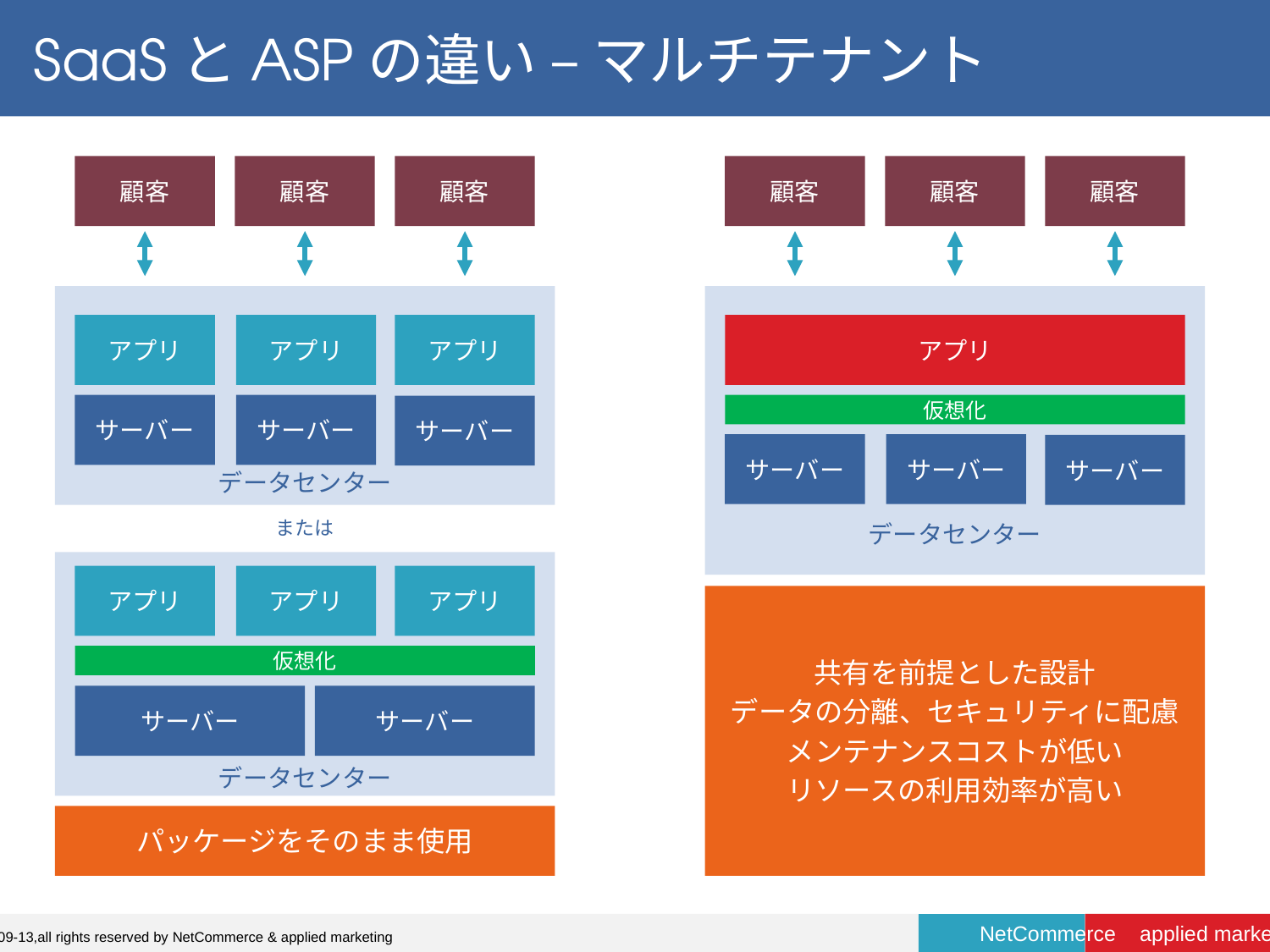

# SaaSとASPの違い – マルチテナント
顧客
顧客
顧客
顧客
顧客
顧客

データセンター

データセンター
アプリ
アプリ
アプリ
アプリ
サーバー
サーバー
仮想化
サーバー
サーバー
サーバー
サーバー
または

データセンター
アプリ
アプリ
アプリ
共有を前提とした設計
データの分離、セキュリティに配慮
メンテナンスコストが低い
リソースの利用効率が高い
仮想化
サーバー
サーバー
パッケージをそのまま使用